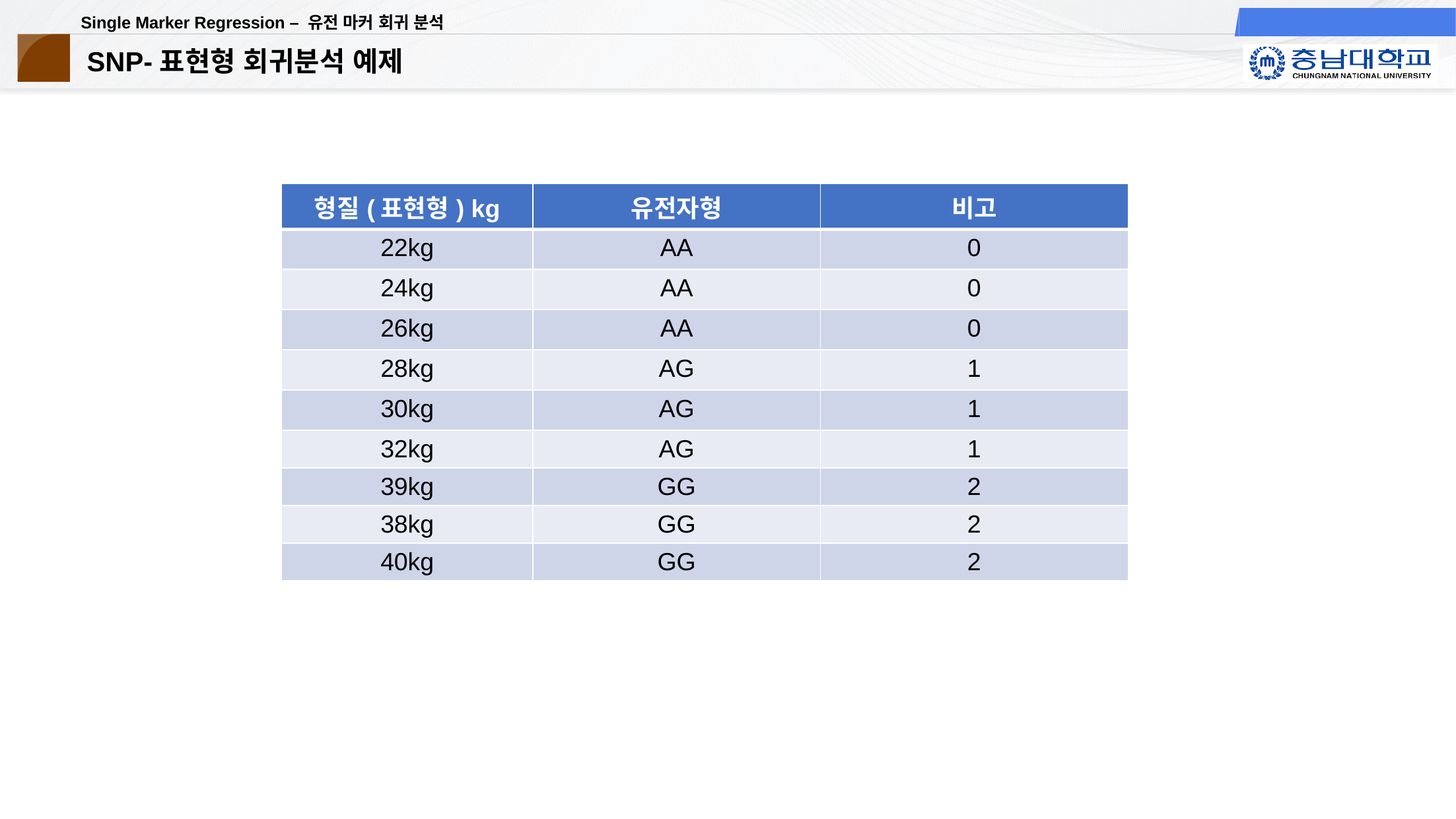

# SNP-표현형 회귀분석 예제
| 형질(표현형) kg | 유전자형 | 비고 |
| --- | --- | --- |
| 22kg | AA | 0 |
| 24kg | AA | 0 |
| 26kg | AA | 0 |
| 28kg | AG | 1 |
| 30kg | AG | 1 |
| 32kg | AG | 1 |
| 39kg | GG | 2 |
| 38kg | GG | 2 |
| 40kg | GG | 2 |